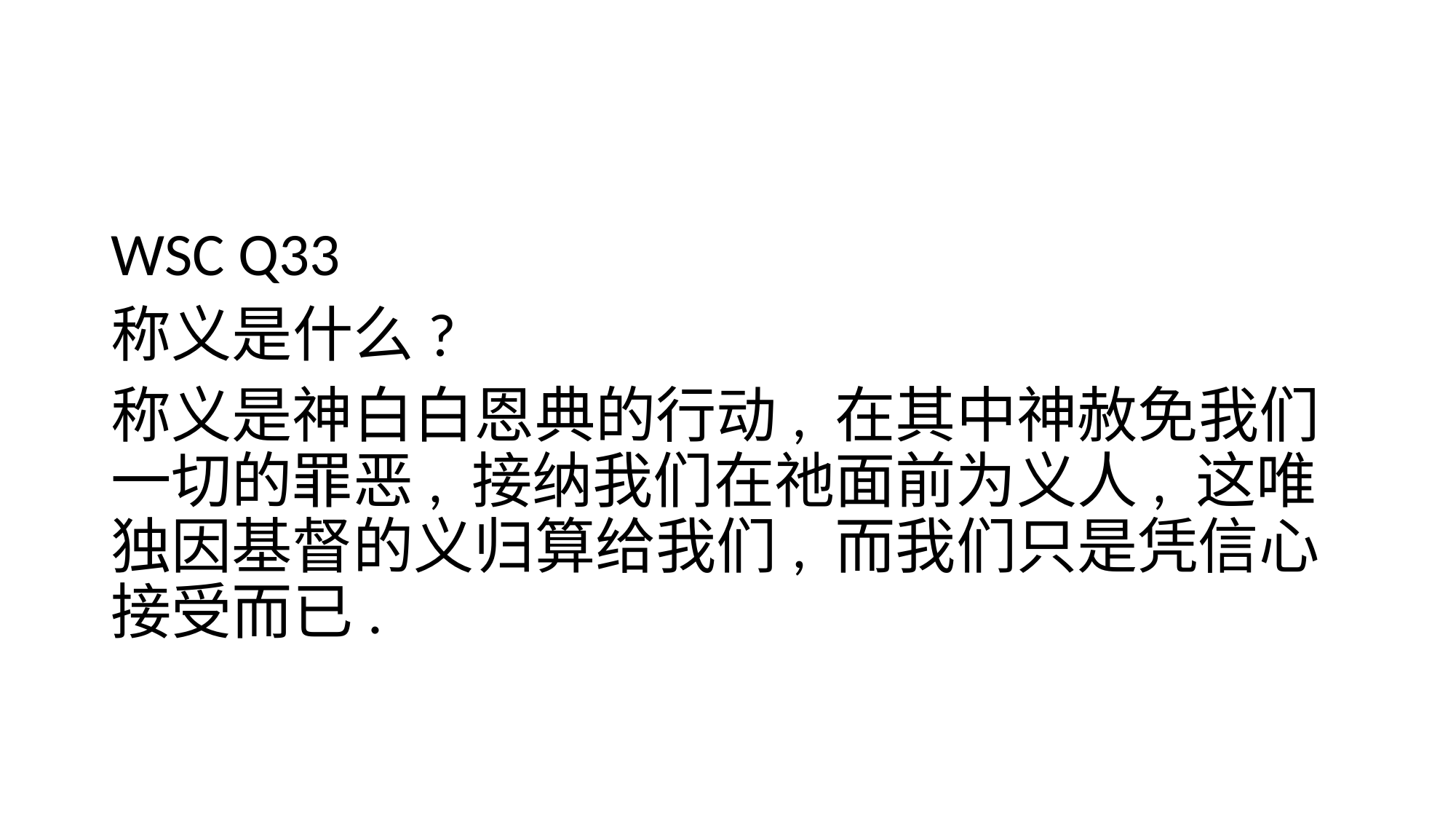

#
WSC Q33
称义是什么?
称义是神白白恩典的行动, 在其中神赦免我们一切的罪恶, 接纳我们在祂面前为义人, 这唯独因基督的义归算给我们, 而我们只是凭信心接受而已.